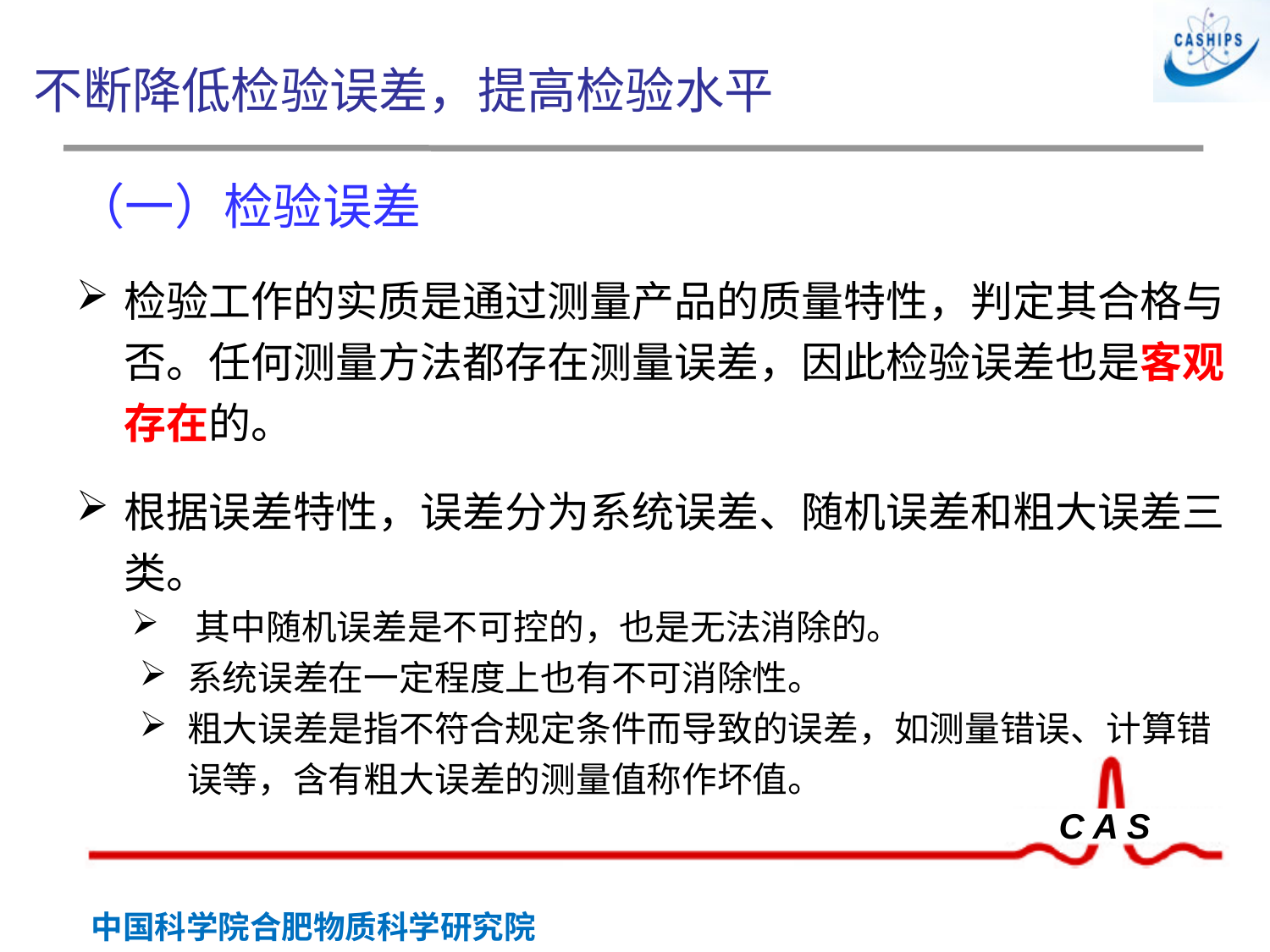

# 不断降低检验误差，提高检验水平
（一）检验误差

检验工作的实质是通过测量产品的质量特性，判定其合格与否。任何测量方法都存在测量误差，因此检验误差也是客观存在的。

根据误差特性，误差分为系统误差、随机误差和粗大误差三类。
 其中随机误差是不可控的，也是无法消除的。
系统误差在一定程度上也有不可消除性。
粗大误差是指不符合规定条件而导致的误差，如测量错误、计算错误等，含有粗大误差的测量值称作坏值。